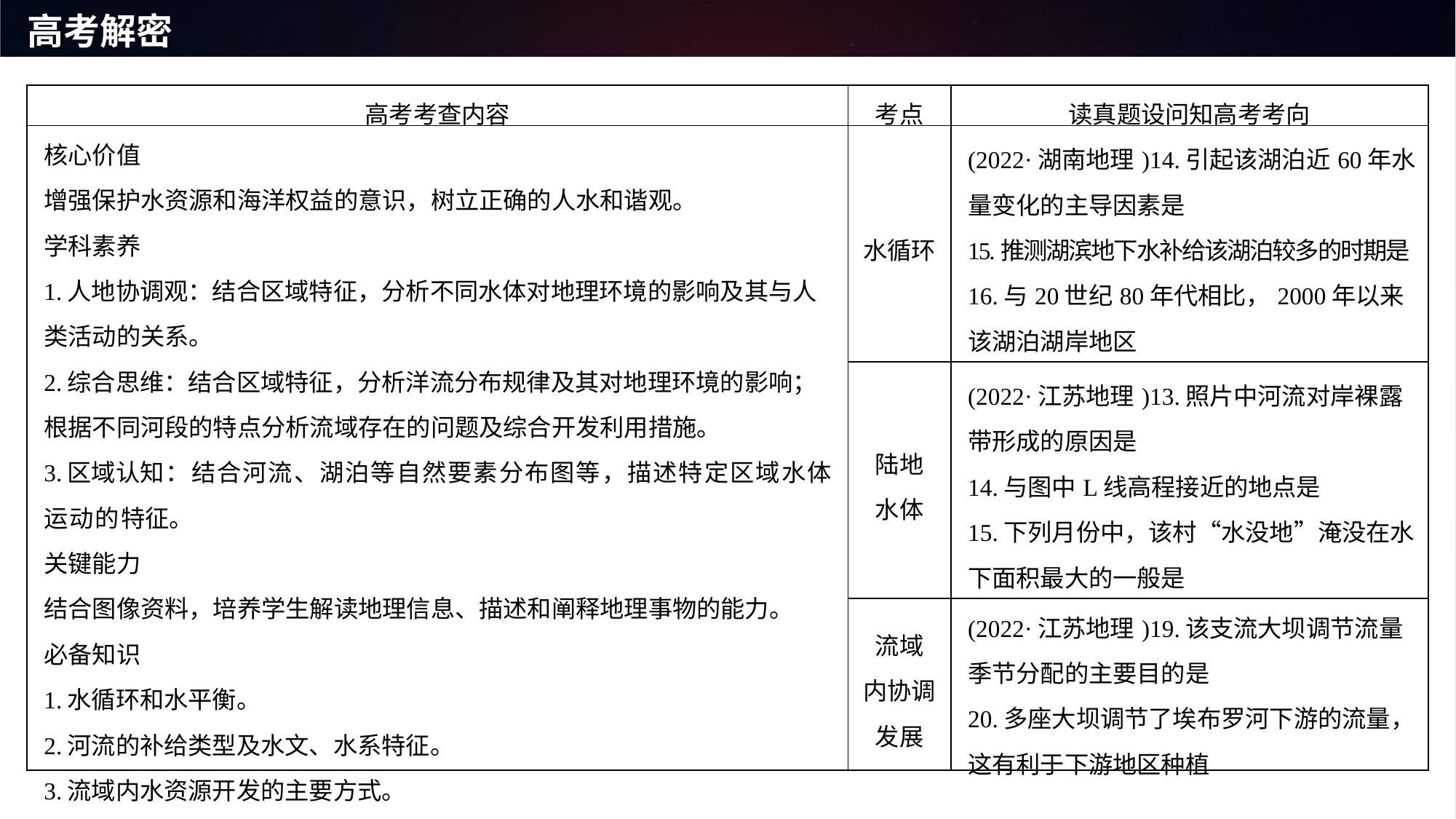

高考解密
| 高考考查内容 | 考点 | 读真题设问知高考考向 |
| --- | --- | --- |
| 核心价值 增强保护水资源和海洋权益的意识，树立正确的人水和谐观。 学科素养 1.人地协调观：结合区域特征，分析不同水体对地理环境的影响及其与人类活动的关系。 2.综合思维：结合区域特征，分析洋流分布规律及其对地理环境的影响；根据不同河段的特点分析流域存在的问题及综合开发利用措施。 3.区域认知：结合河流、湖泊等自然要素分布图等，描述特定区域水体运动的特征。 关键能力 结合图像资料，培养学生解读地理信息、描述和阐释地理事物的能力。 必备知识 1.水循环和水平衡。 2.河流的补给类型及水文、水系特征。 3.流域内水资源开发的主要方式。 4.流域内出现的主要问题及解决措施。 5.海水的性质和海水的运动。 | 水循环 | (2022·湖南地理)14.引起该湖泊近60年水量变化的主导因素是 15.推测湖滨地下水补给该湖泊较多的时期是 16.与20世纪80年代相比，2000年以来该湖泊湖岸地区 |
|  | 陆地 水体 | (2022·江苏地理)13.照片中河流对岸裸露带形成的原因是 14.与图中L线高程接近的地点是 15.下列月份中，该村“水没地”淹没在水下面积最大的一般是 |
|  | 流域 内协调 发展 | (2022·江苏地理)19.该支流大坝调节流量季节分配的主要目的是 20.多座大坝调节了埃布罗河下游的流量，这有利于下游地区种植 |